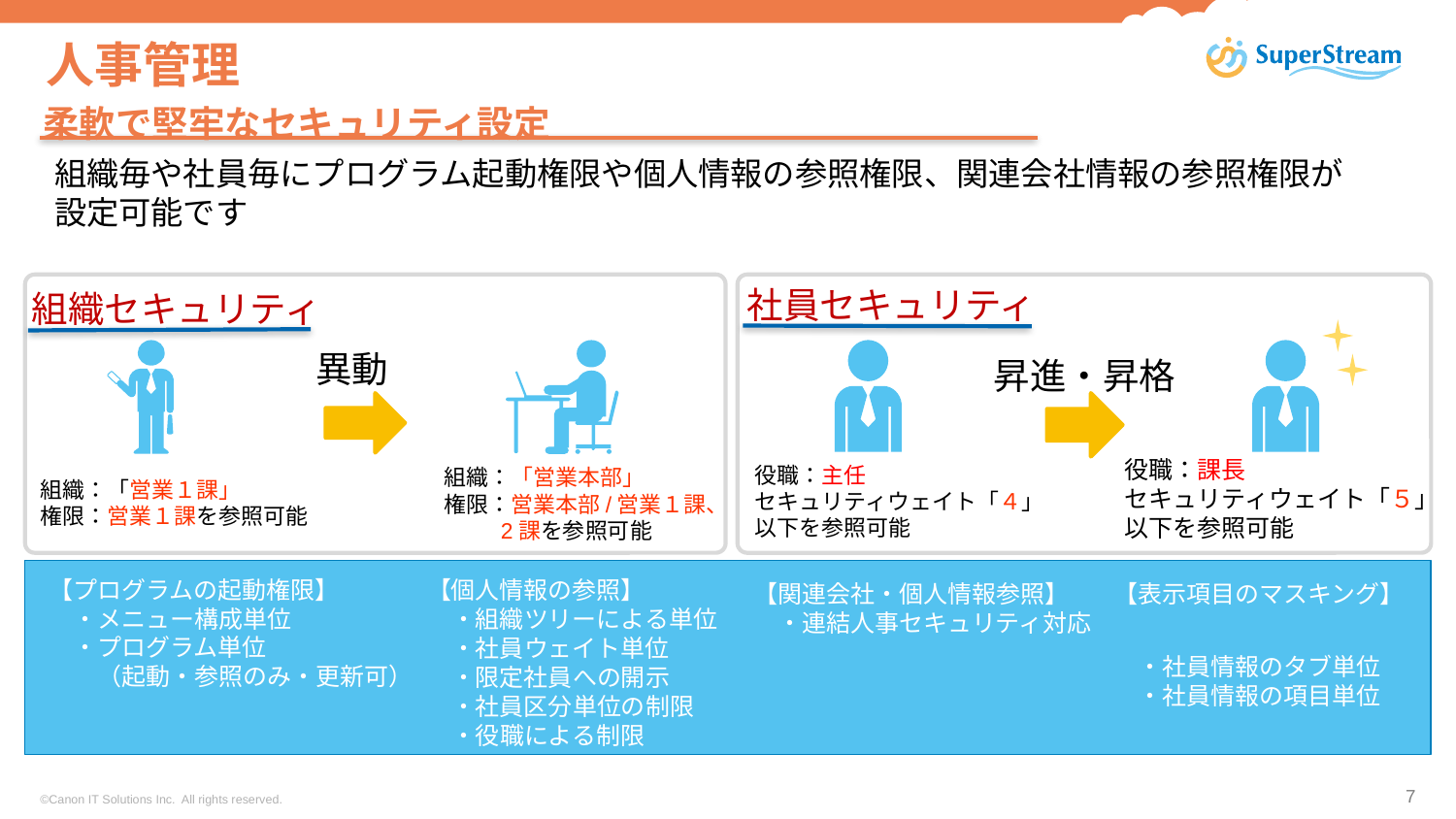

# 人事管理
柔軟で堅牢なセキュリティ設定

組織毎や社員毎にプログラム起動権限や個人情報の参照権限、関連会社情報の参照権限が
設定可能です

社員セキュリティ
組織セキュリティ

異動

昇進・昇格

役職：課長
セキュリティウェイト「５」
以下を参照可能
役職：主任
セキュリティウェイト「４」
以下を参照可能
組織：「営業本部」
権限：営業本部/営業１課、
         2課を参照可能
組織：「営業１課」
権限：営業１課を参照可能
【関連会社・個人情報参照】
　・連結人事セキュリティ対応
【表示項目のマスキング】
　・社員情報のタブ単位
　・社員情報の項目単位

【プログラムの起動権限】
　・メニュー構成単位
　・プログラム単位
　　（起動・参照のみ・更新可）
【個人情報の参照】
　・組織ツリーによる単位
　・社員ウェイト単位
　・限定社員への開示
　・社員区分単位の制限
　・役職による制限
©Canon IT Solutions Inc.  All rights reserved.
7